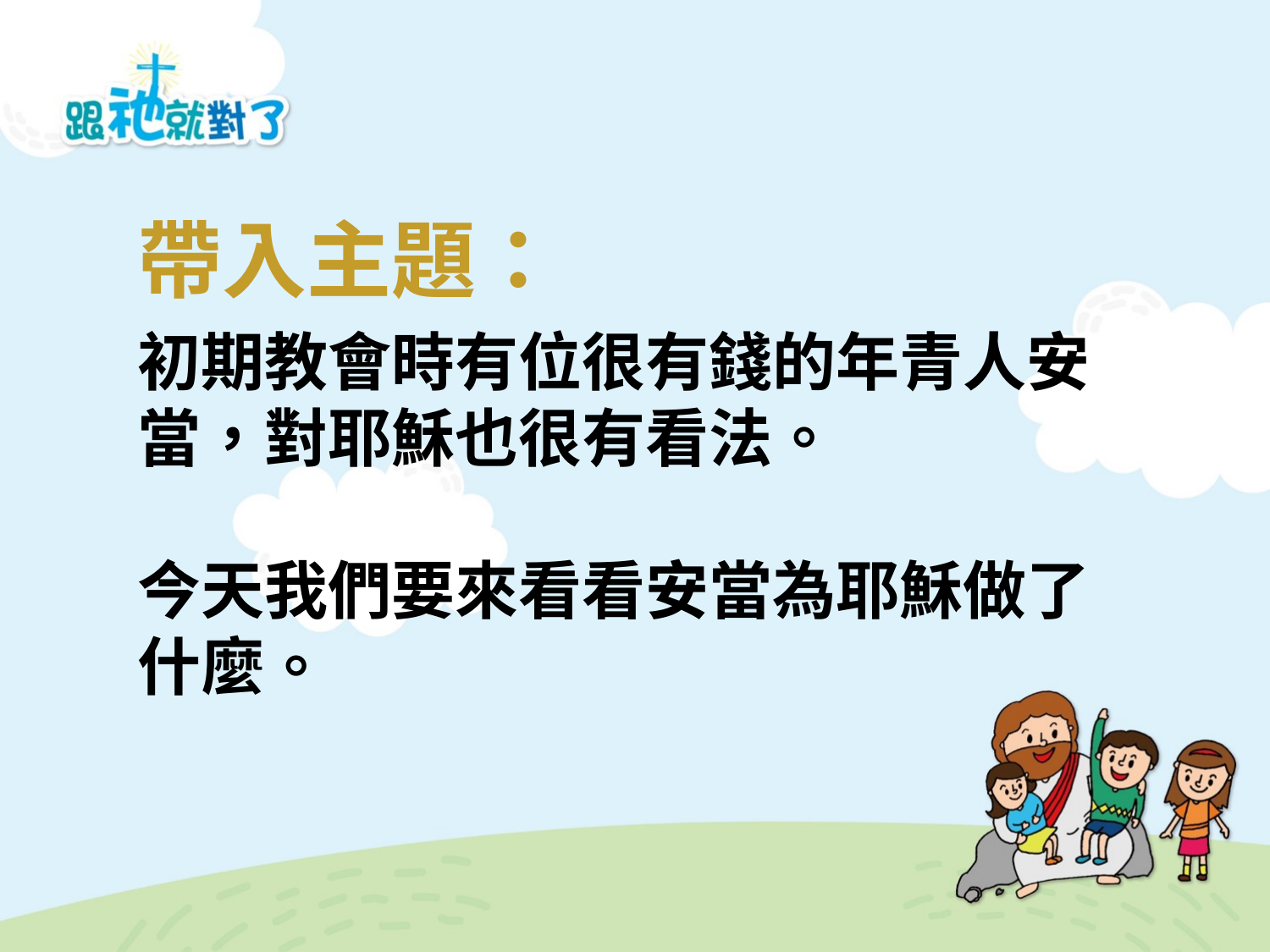

帶入主題：
初期教會時有位很有錢的年青人安當，對耶穌也很有看法。

今天我們要來看看安當為耶穌做了什麼。